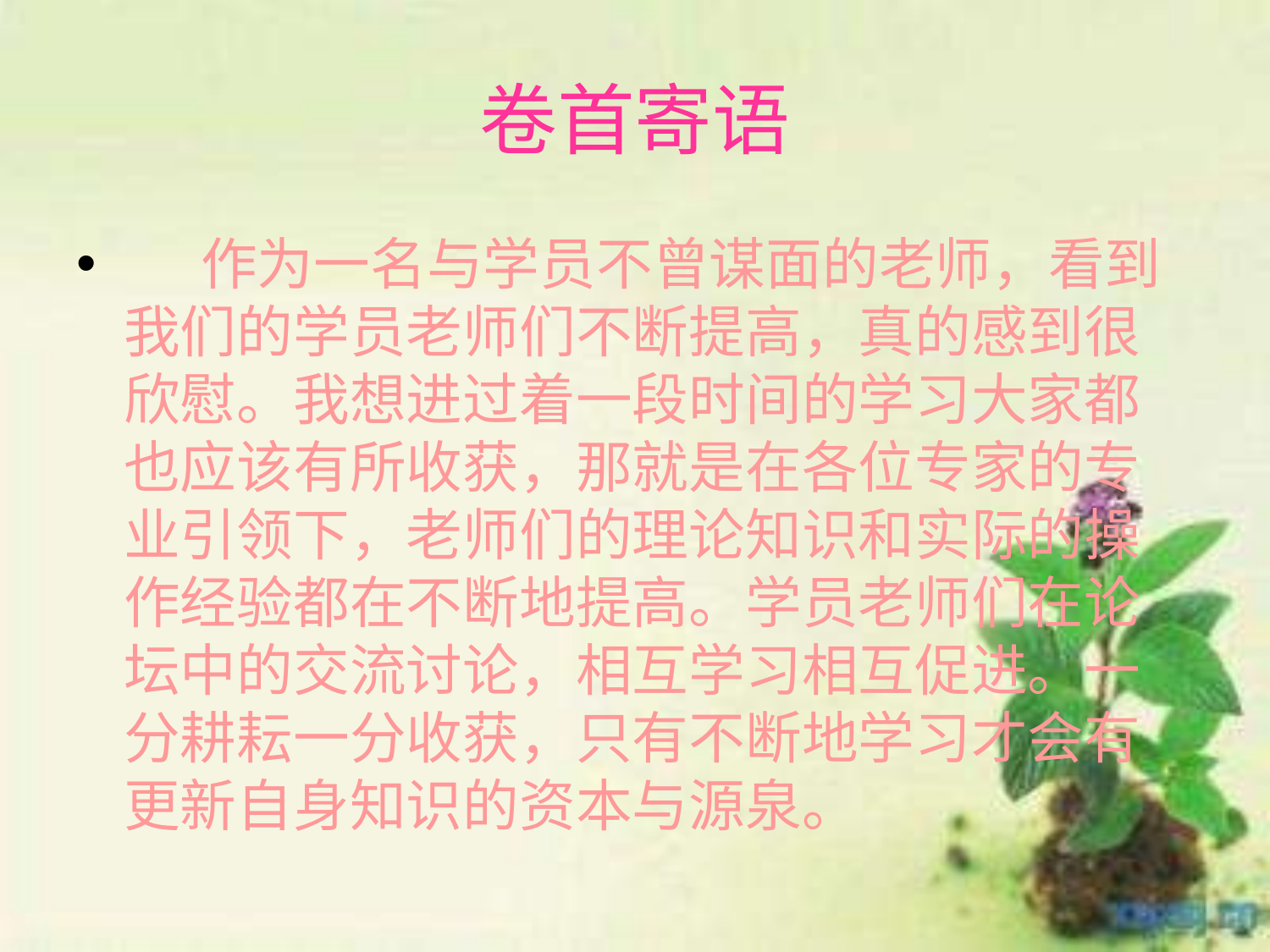

# 卷首寄语
     作为一名与学员不曾谋面的老师，看到我们的学员老师们不断提高，真的感到很欣慰。我想进过着一段时间的学习大家都也应该有所收获，那就是在各位专家的专业引领下，老师们的理论知识和实际的操作经验都在不断地提高。学员老师们在论坛中的交流讨论，相互学习相互促进。一分耕耘一分收获，只有不断地学习才会有更新自身知识的资本与源泉。